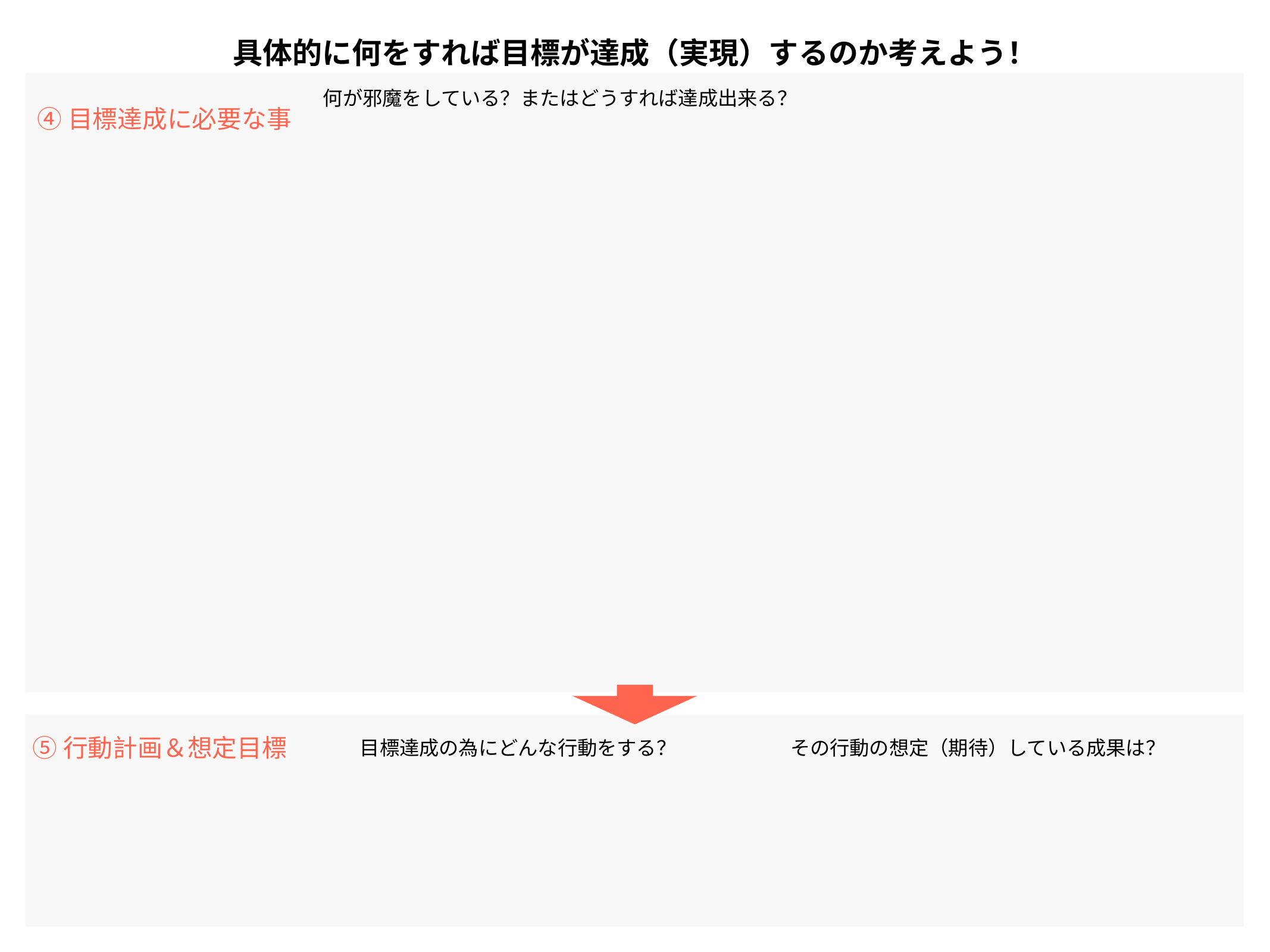

具体的に何をすれば目標が達成（実現）するのか考えよう！

④目標達成に必要な事

何が邪魔をしている？またはどうすれば達成出来る？

目標達成の為にどんな行動をする？
その行動の想定（期待）している成果は？
⑤行動計画＆想定目標